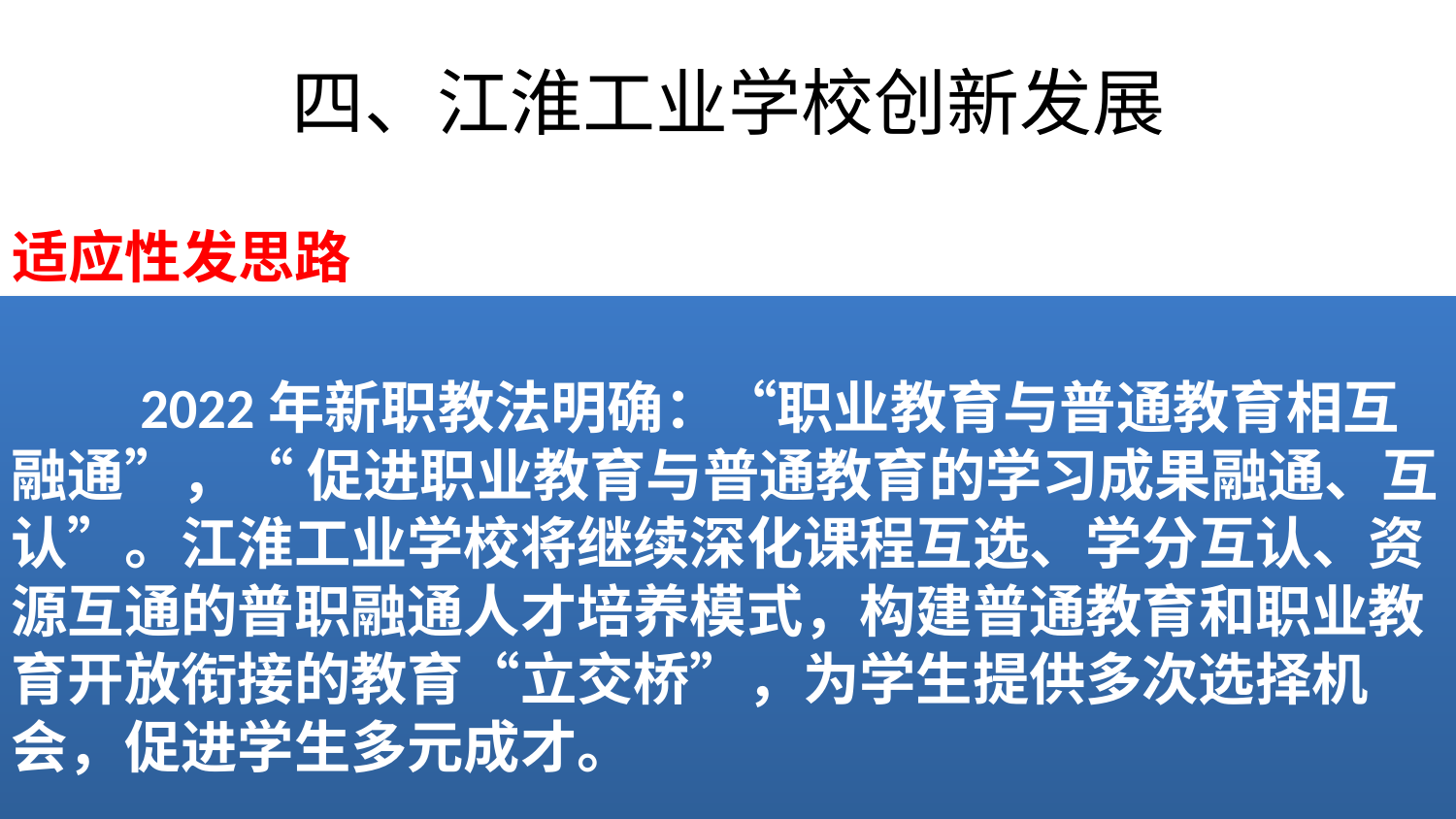

# 四、江淮工业学校创新发展
适应性发思路

          2022年新职教法明确：“职业教育与普通教育相互融通”，“ 促进职业教育与普通教育的学习成果融通、互认”。江淮工业学校将继续深化课程互选、学分互认、资源互通的普职融通人才培养模式，构建普通教育和职业教育开放衔接的教育“立交桥”，为学生提供多次选择机会，促进学生多元成才。
25